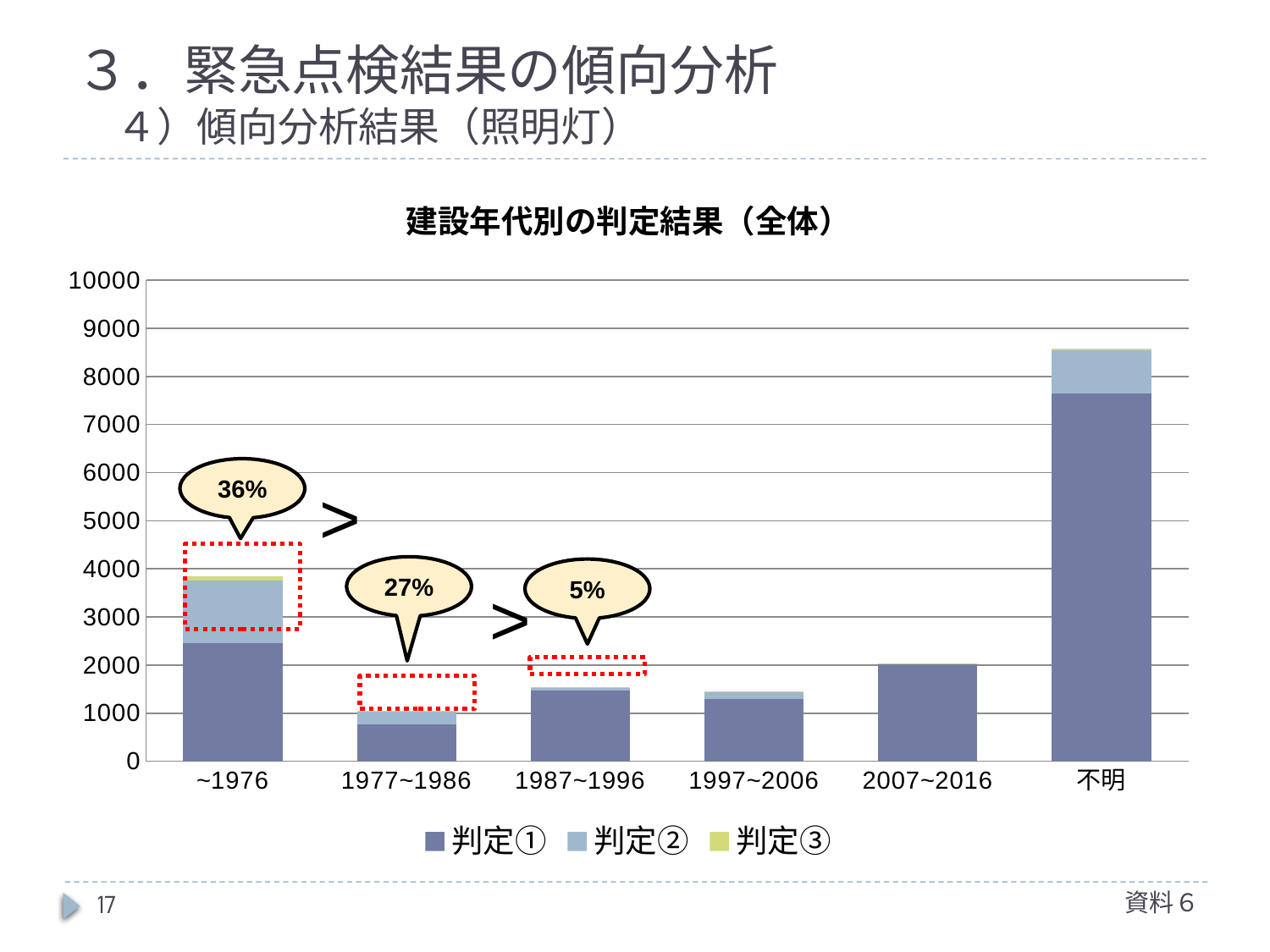

# ３．緊急点検結果の傾向分析 　４）傾向分析結果（照明灯）

### Chart: 建設年代別の判定結果（全体）

| Category | 判定① | 判定② | 判定③ |
|---|---|---|---|
| ~1976 | 2459.0 | 1301.0 | 88.0 |
| 1977~1986 | 773.0 | 267.0 | 16.0 |
| 1987~1996 | 1462.0 | 70.0 | 5.0 |
| 1997~2006 | 1303.0 | 145.0 | 8.0 |
| 2007~2016 | 2020.0 | 8.0 | 1.0 |
| 不明 | 7641.0 | 901.0 | 42.0 |
36%
>

27%
5%
>

資料６
17